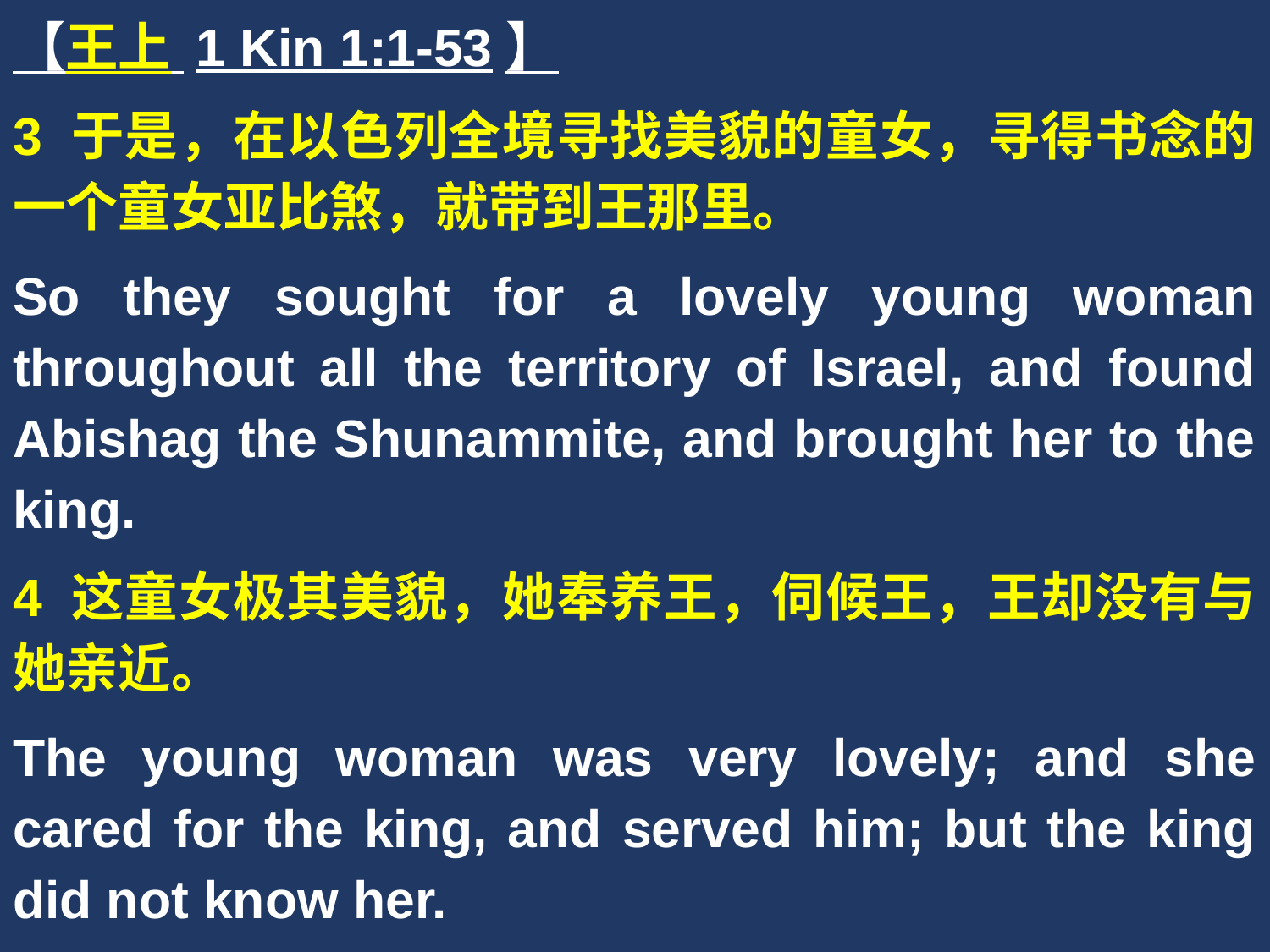

【王上 1 Kin 1:1-53】
3 于是，在以色列全境寻找美貌的童女，寻得书念的一个童女亚比煞，就带到王那里。
So they sought for a lovely young woman throughout all the territory of Israel, and found Abishag the Shunammite, and brought her to the king.
4 这童女极其美貌，她奉养王，伺候王，王却没有与她亲近。
The young woman was very lovely; and she cared for the king, and served him; but the king did not know her.